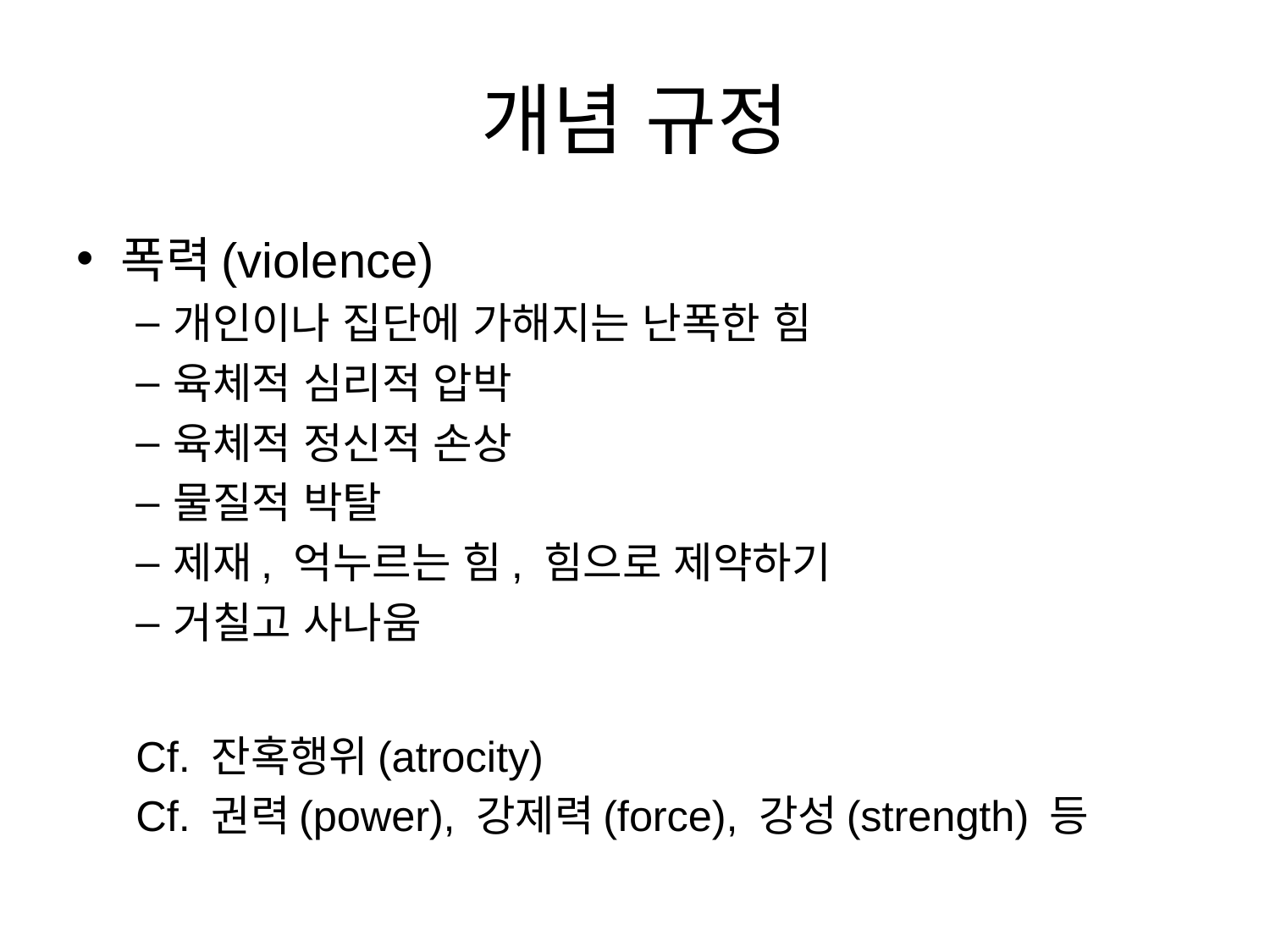

# 개념 규정
폭력(violence)
개인이나 집단에 가해지는 난폭한 힘
육체적 심리적 압박
육체적 정신적 손상
물질적 박탈
제재, 억누르는 힘, 힘으로 제약하기
거칠고 사나움

Cf. 잔혹행위(atrocity)
Cf. 권력(power), 강제력(force), 강성(strength) 등